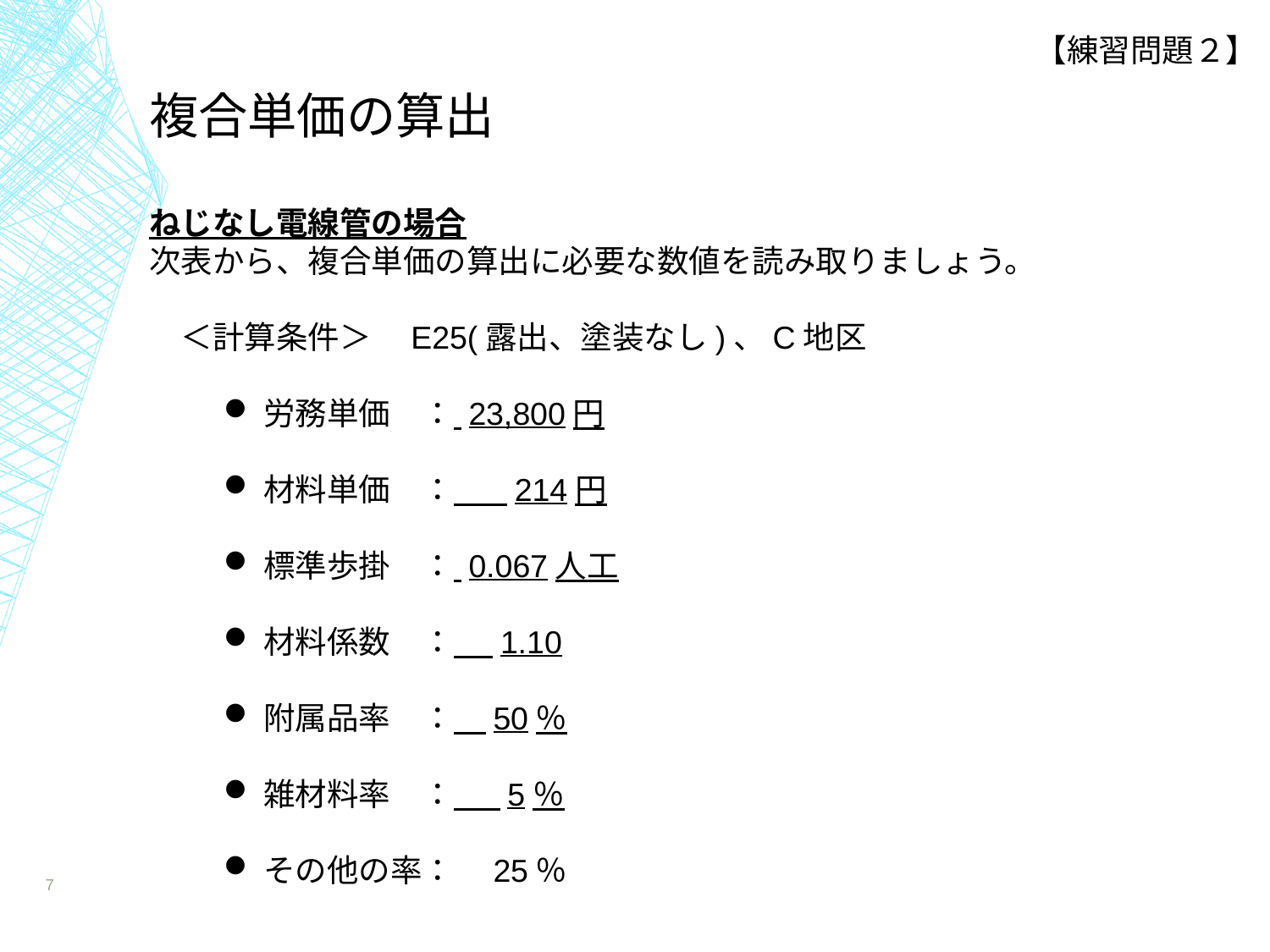

【練習問題２】
複合単価の算出

ねじなし電線管の場合
次表から、複合単価の算出に必要な数値を読み取りましょう。
　＜計算条件＞　E25(露出、塗装なし)、C地区
労務単価　： 23,800円
材料単価　： 　  214円
標準歩掛　： 0.067人工
材料係数　： 　1.10
附属品率　：　50％
雑材料率　：  　5％
その他の率：　25％
7